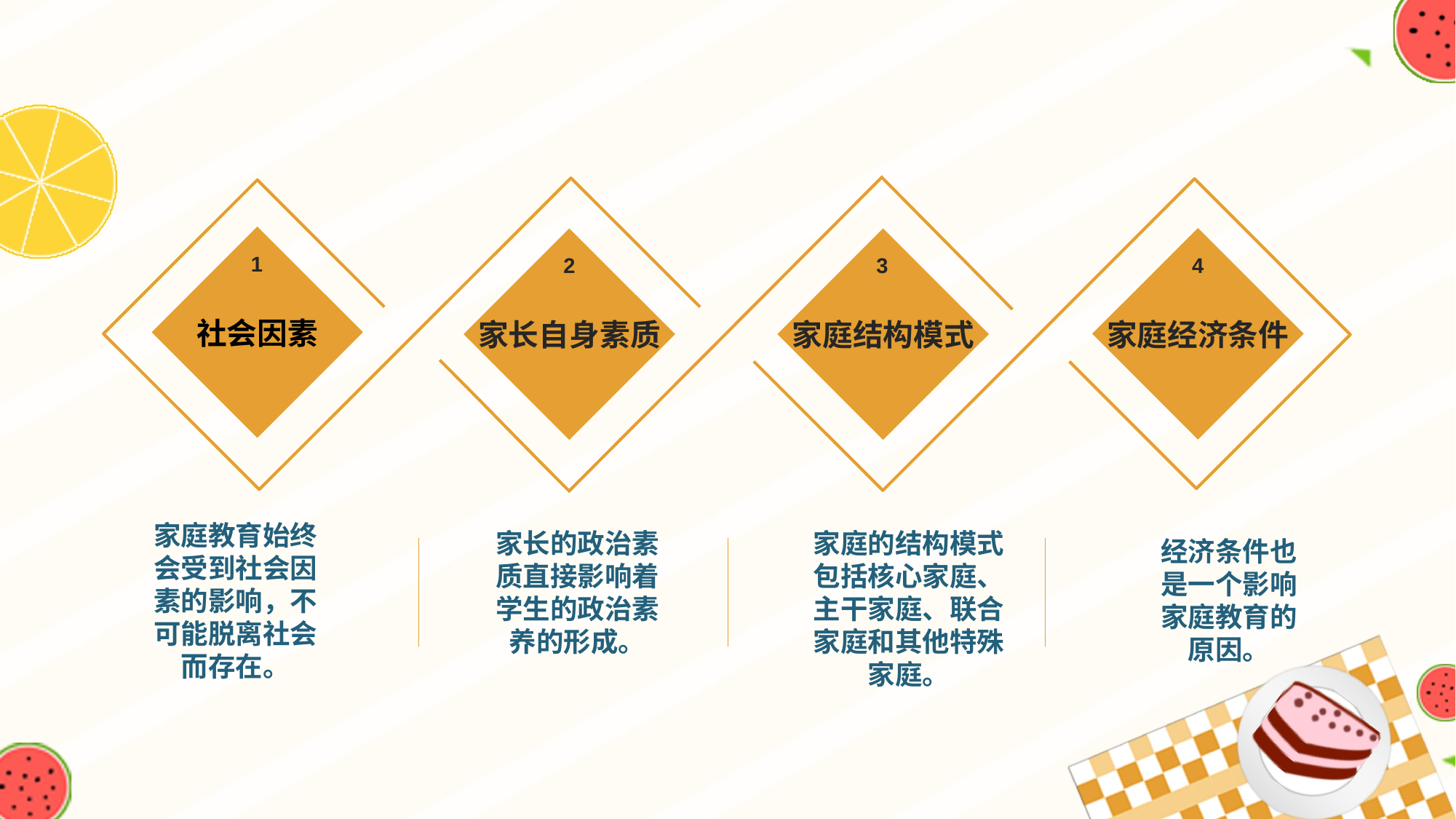

社会因素
家庭经济条件
家长自身素质
家庭结构模式
1
2
3
4
家庭教育始终会受到社会因素的影响，不可能脱离社会而存在。
家长的政治素质直接影响着学生的政治素养的形成。
家庭的结构模式包括核心家庭、主干家庭、联合家庭和其他特殊家庭。
经济条件也是一个影响家庭教育的原因。